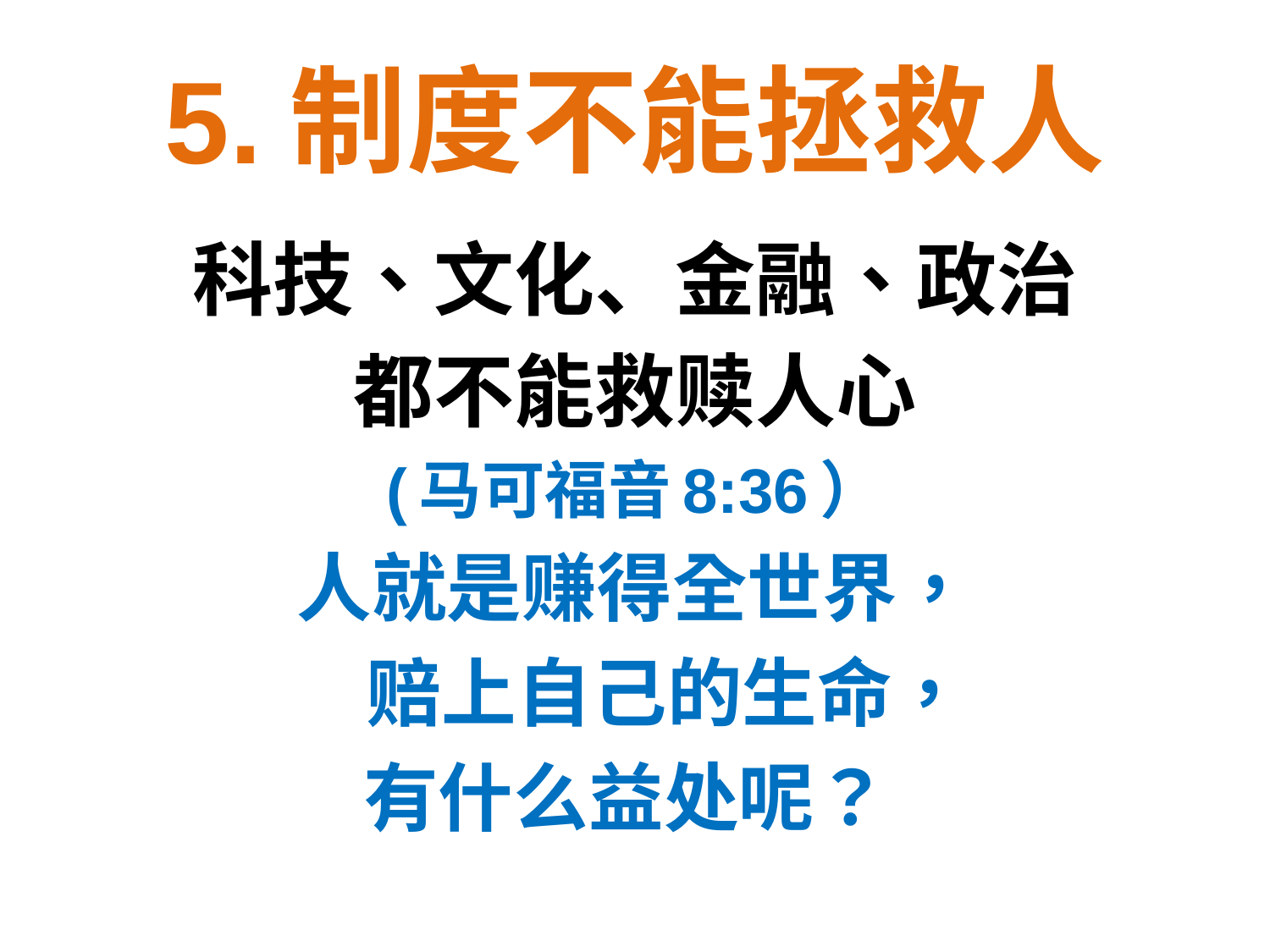

# 5.制度不能拯救人
科技、文化、金融、政治
都不能救赎人心
(马可福音8:36）
人就是赚得全世界，
   赔上自己的生命，
有什么益处呢？